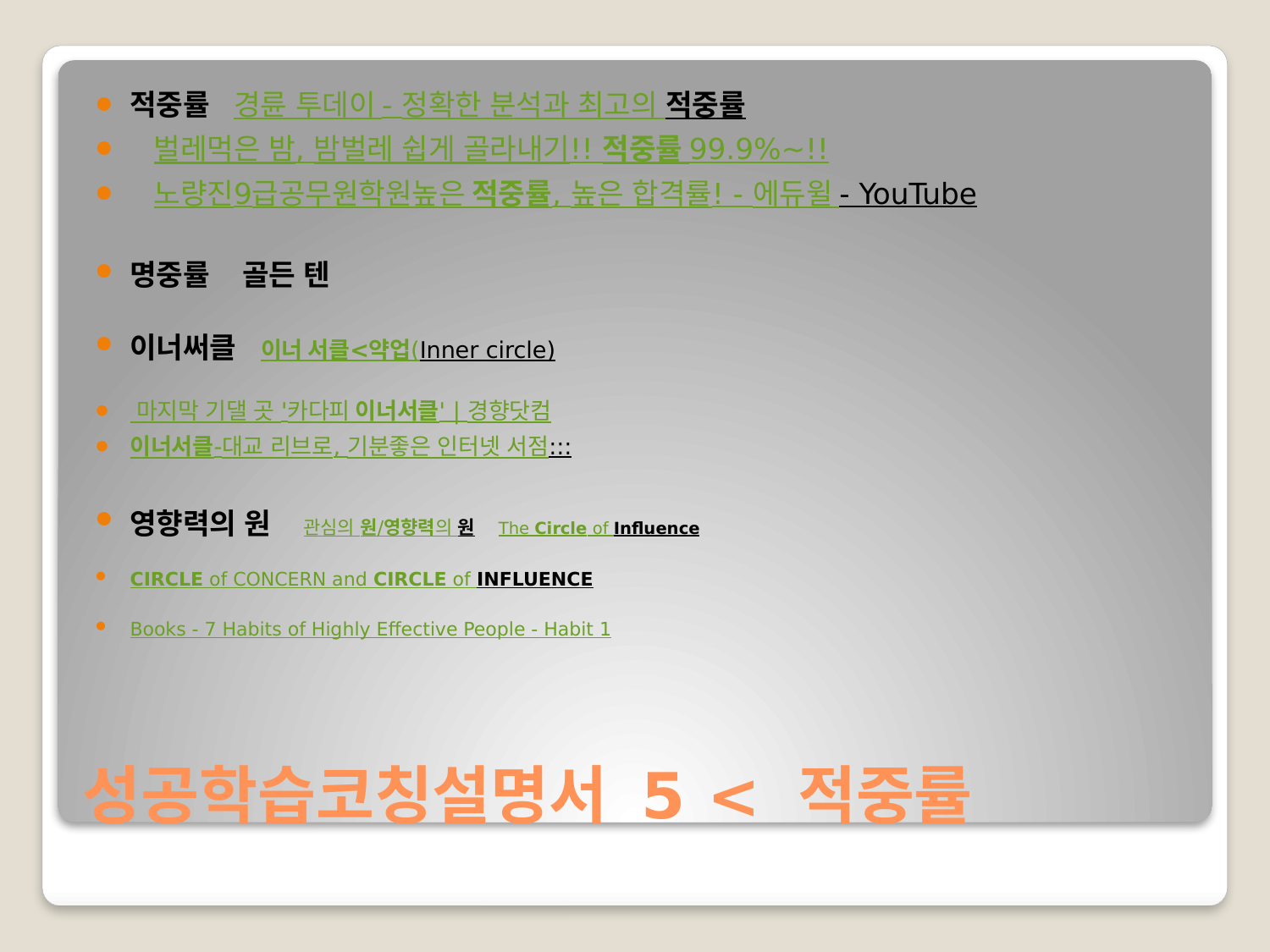

적중률   경륜 투데이 - 정확한 분석과 최고의 적중률
   벌레먹은 밤, 밤벌레 쉽게 골라내기!! 적중률 99.9%~!!
   노량진9급공무원학원높은 적중률, 높은 합격률! - 에듀윌 - YouTube

명중률    골든 텐
이너써클   이너 서클<약업(Inner circle)

 마지막 기댈 곳 '카다피 이너서클' | 경향닷컴
이너서클-대교 리브로, 기분좋은 인터넷 서점:::

영향력의 원    관심의 원/영향력의 원    The Circle of Influence

CIRCLE of CONCERN and CIRCLE of INFLUENCE

Books - 7 Habits of Highly Effective People - Habit 1
# 성공학습코칭설명서 5 < 적중률